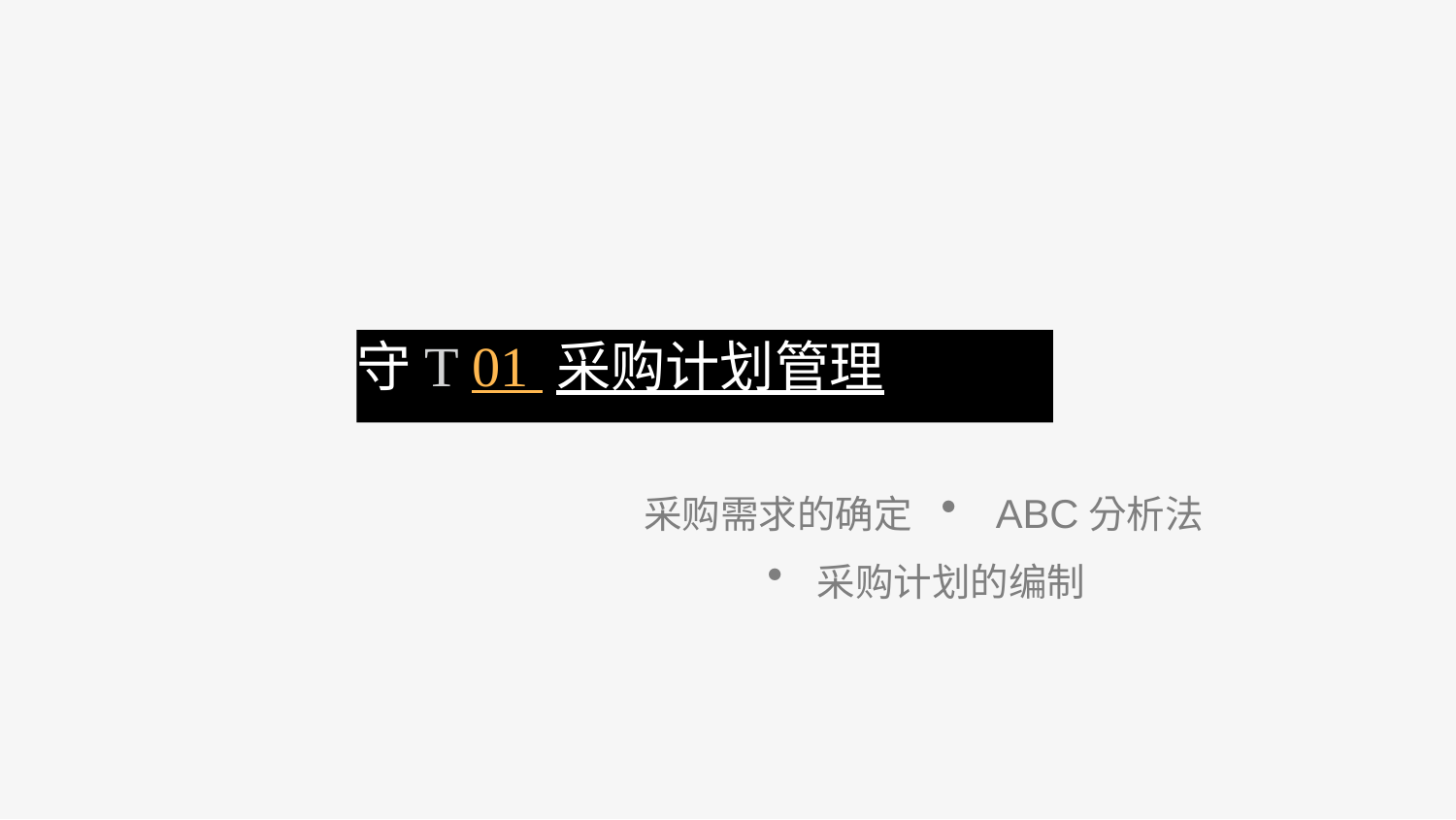

守T 01 采购计划管理
采购需求的确定 • ABC分析法
•采购计划的编制